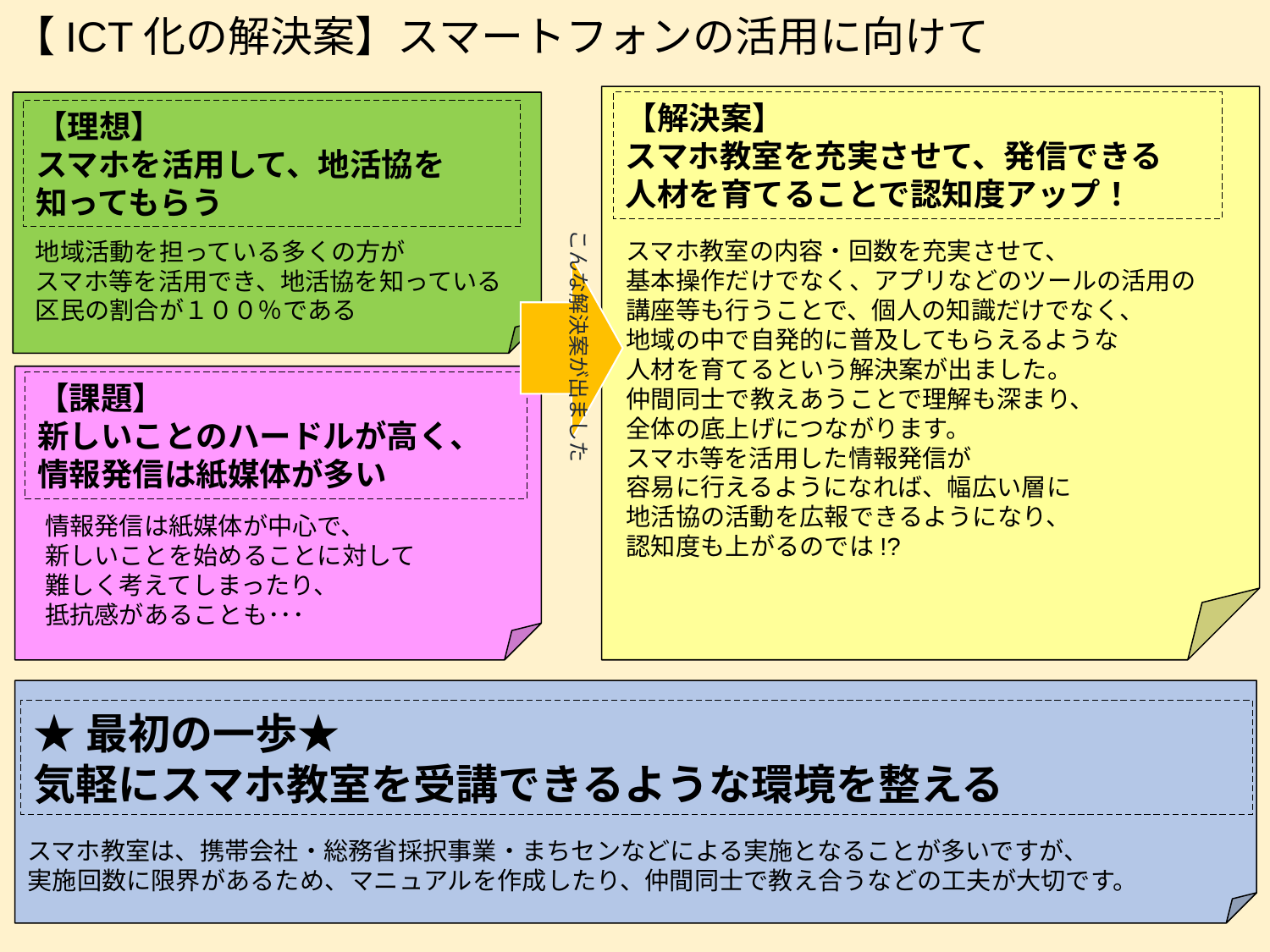

# 【ICT化の解決案】スマートフォンの活用に向けて

【解決案】
スマホ教室を充実させて、発信できる
人材を育てることで認知度アップ！
【理想】
スマホを活用して、地活協を
知ってもらう
こんな解決案が出ました
スマホ教室の内容・回数を充実させて、
基本操作だけでなく、アプリなどのツールの活用の講座等も行うことで、個人の知識だけでなく、
地域の中で自発的に普及してもらえるような
人材を育てるという解決案が出ました。
仲間同士で教えあうことで理解も深まり、
全体の底上げにつながります。
スマホ等を活用した情報発信が
容易に行えるようになれば、幅広い層に
地活協の活動を広報できるようになり、
認知度も上がるのでは!?

地域活動を担っている多くの方が
スマホ等を活用でき、地活協を知っている区民の割合が１００％である

【課題】
新しいことのハードルが高く、
情報発信は紙媒体が多い

情報発信は紙媒体が中心で、
新しいことを始めることに対して
難しく考えてしまったり、
抵抗感があることも･･･

スマホ教室は、携帯会社・総務省採択事業・まちセンなどによる実施となることが多いですが、
実施回数に限界があるため、マニュアルを作成したり、仲間同士で教え合うなどの工夫が大切です。
★最初の一歩★
気軽にスマホ教室を受講できるような環境を整える